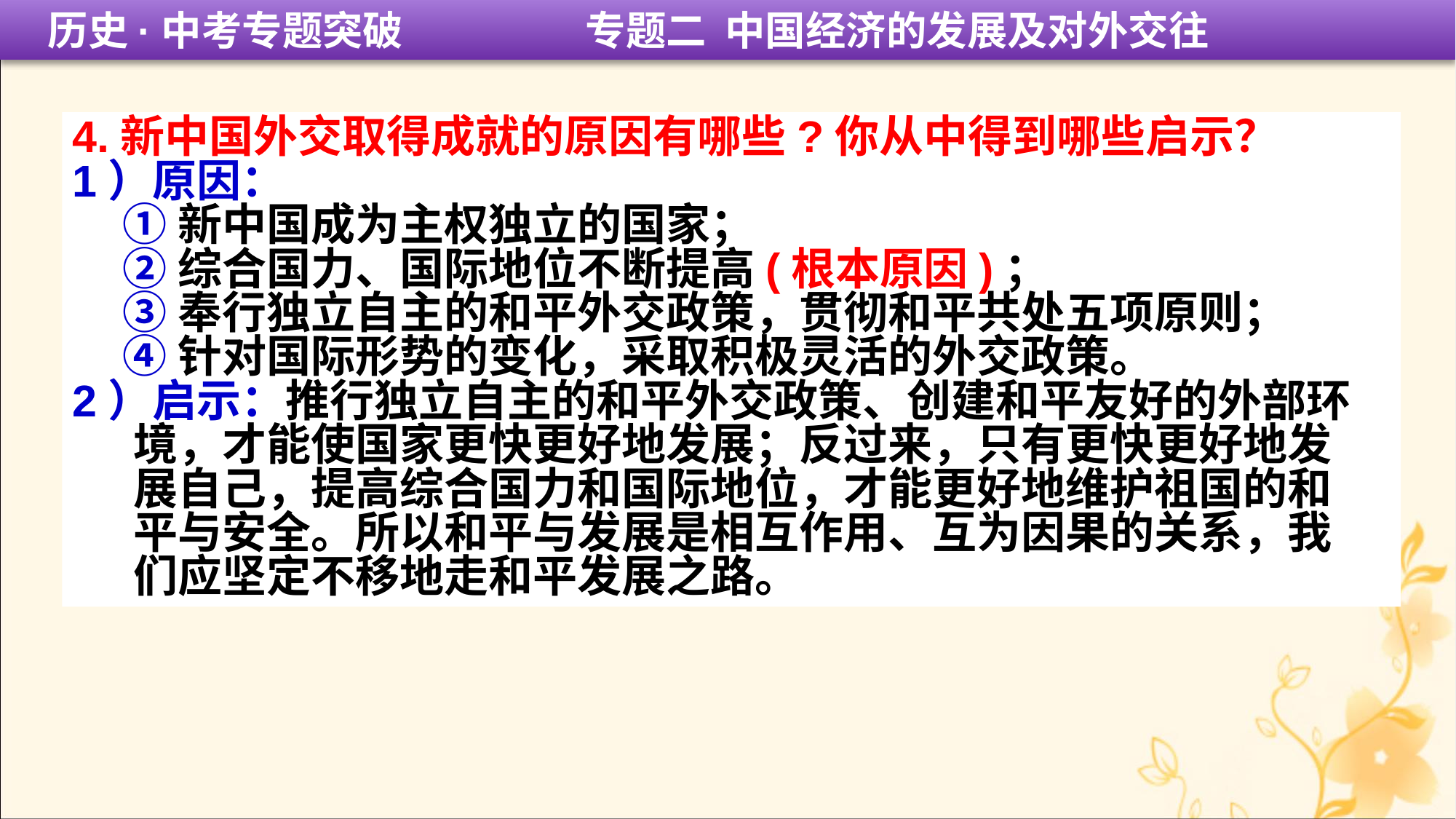

历史·中考专题突破                    专题二  中国经济的发展及对外交往
4.新中国外交取得成就的原因有哪些?你从中得到哪些启示？
1）原因：
     ①新中国成为主权独立的国家；
     ②综合国力、国际地位不断提高(根本原因)；
     ③奉行独立自主的和平外交政策，贯彻和平共处五项原则；
     ④针对国际形势的变化，采取积极灵活的外交政策。
2）启示：推行独立自主的和平外交政策、创建和平友好的外部环
     境，才能使国家更快更好地发展；反过来，只有更快更好地发
     展自己，提高综合国力和国际地位，才能更好地维护祖国的和
     平与安全。所以和平与发展是相互作用、互为因果的关系，我
     们应坚定不移地走和平发展之路。